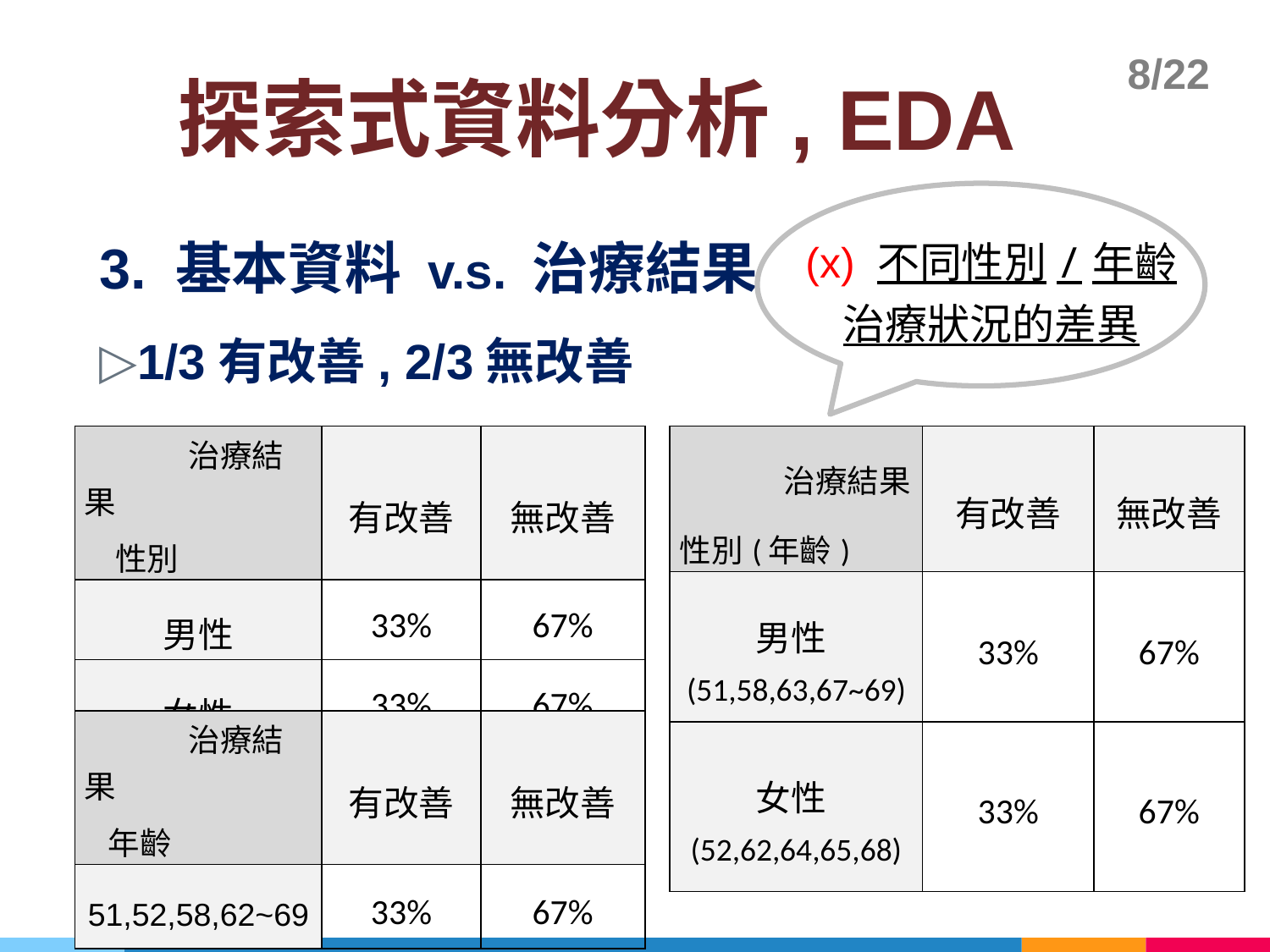

探索式資料分析, EDA
8/22

(x) 不同性別/年齡
治療狀況的差異
3. 基本資料 v.s. 治療結果
1/3有改善, 2/3無改善

| 治療結果 性別 | 有改善 | 無改善 |
| --- | --- | --- |
| 男性 | 33% | 67% |
| 女性 | 33% | 67% |
| 治療結果 性別(年齡) | 有改善 | 無改善 |
| --- | --- | --- |
| 男性(51,58,63,67~69) | 33% | 67% |
| 女性(52,62,64,65,68) | 33% | 67% |
| 治療結果 年齡 | 有改善 | 無改善 |
| --- | --- | --- |
| 51,52,58,62~69 | 33% | 67% |